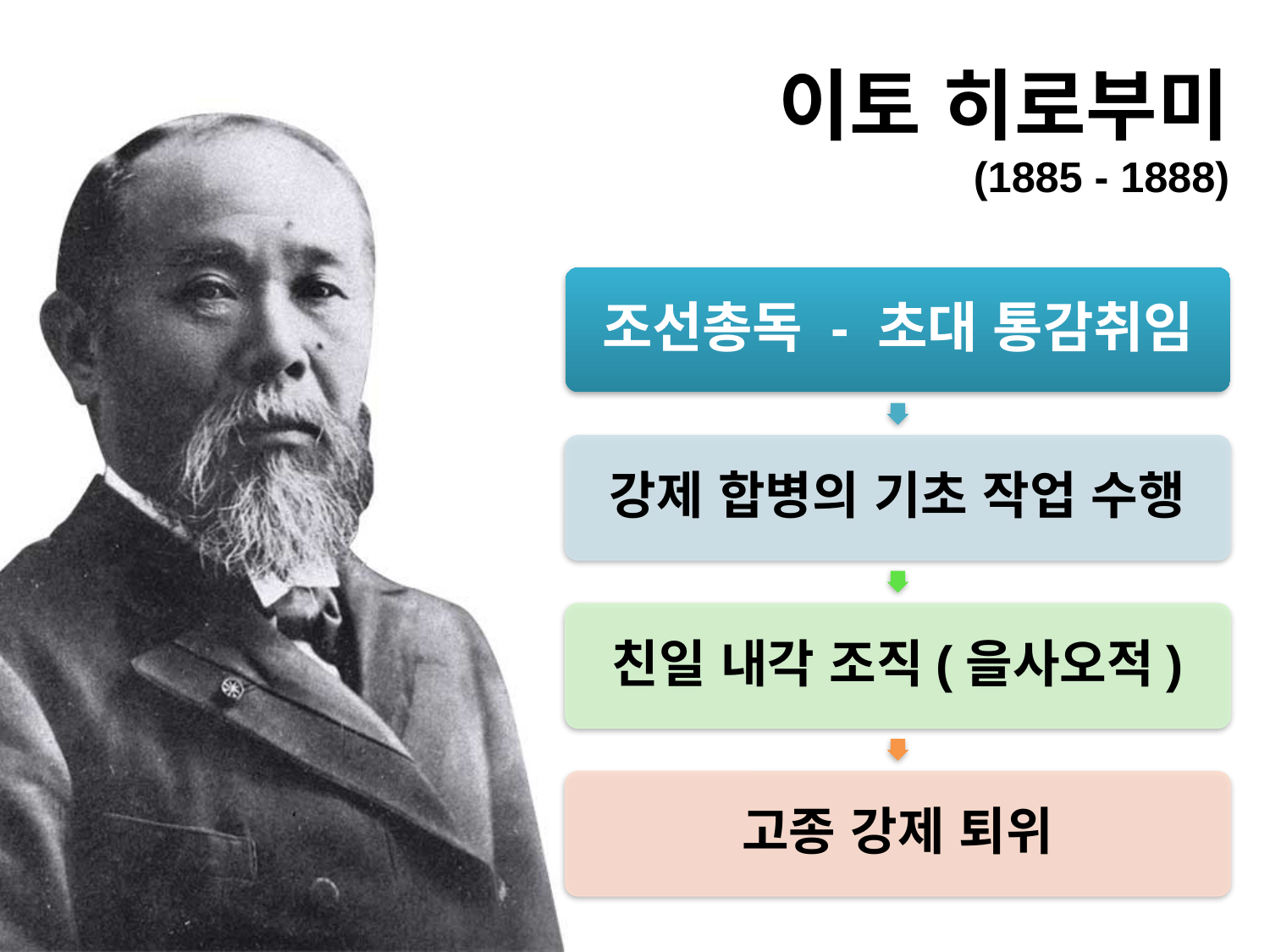

# 이토 히로부미 (1885 - 1888)
조선총독 - 초대 통감취임
강제 합병의 기초 작업 수행
친일 내각 조직(을사오적)
고종 강제 퇴위